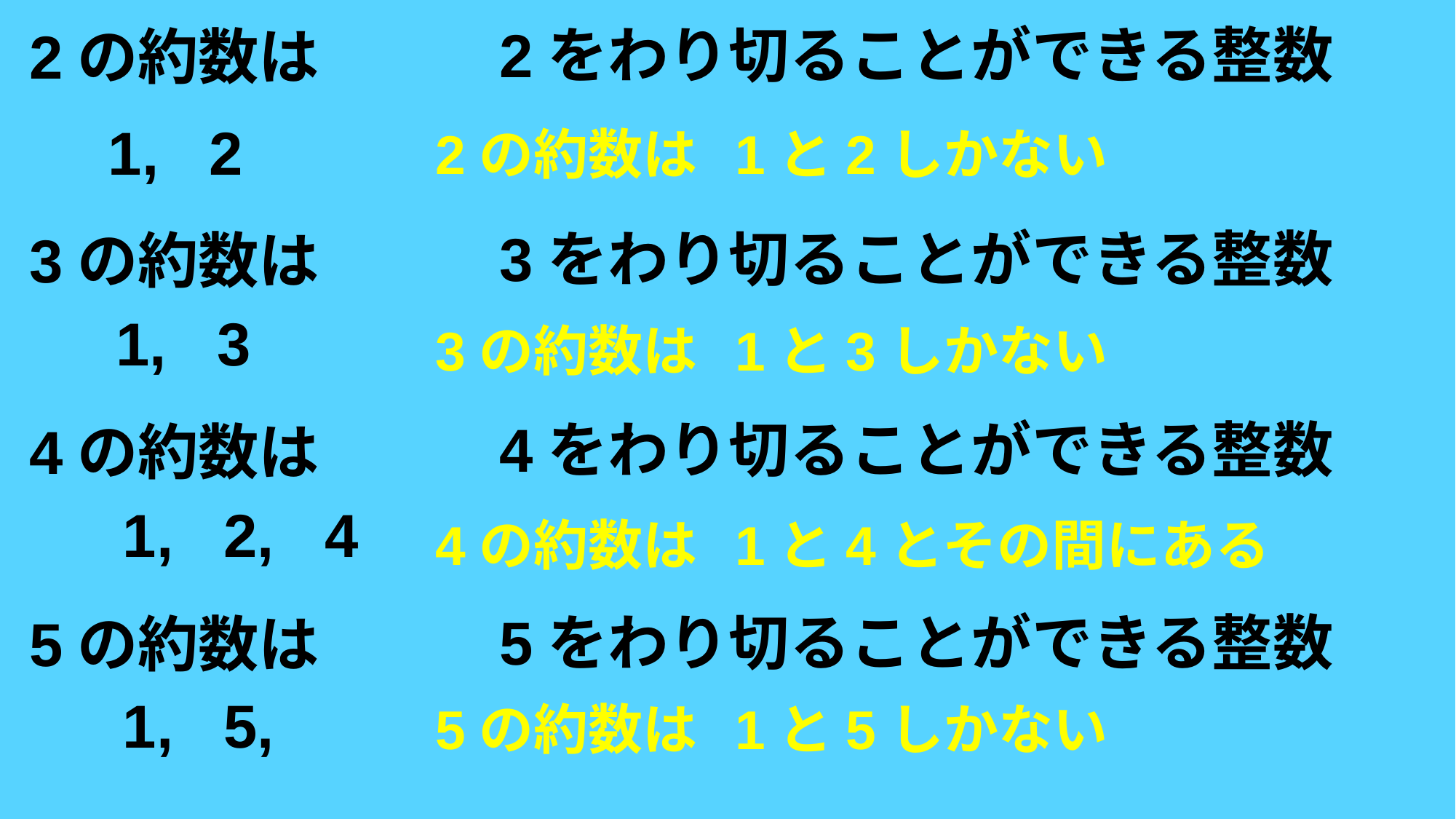

2をわり切ることができる整数
2の約数は
1,   2
2の約数は  1と2しかない
3をわり切ることができる整数
3の約数は
1,   3
3の約数は  1と3しかない
4をわり切ることができる整数
4の約数は
1,   2,   4
4の約数は  1と4とその間にある
5をわり切ることができる整数
5の約数は
1,   5,
5の約数は  1と5しかない